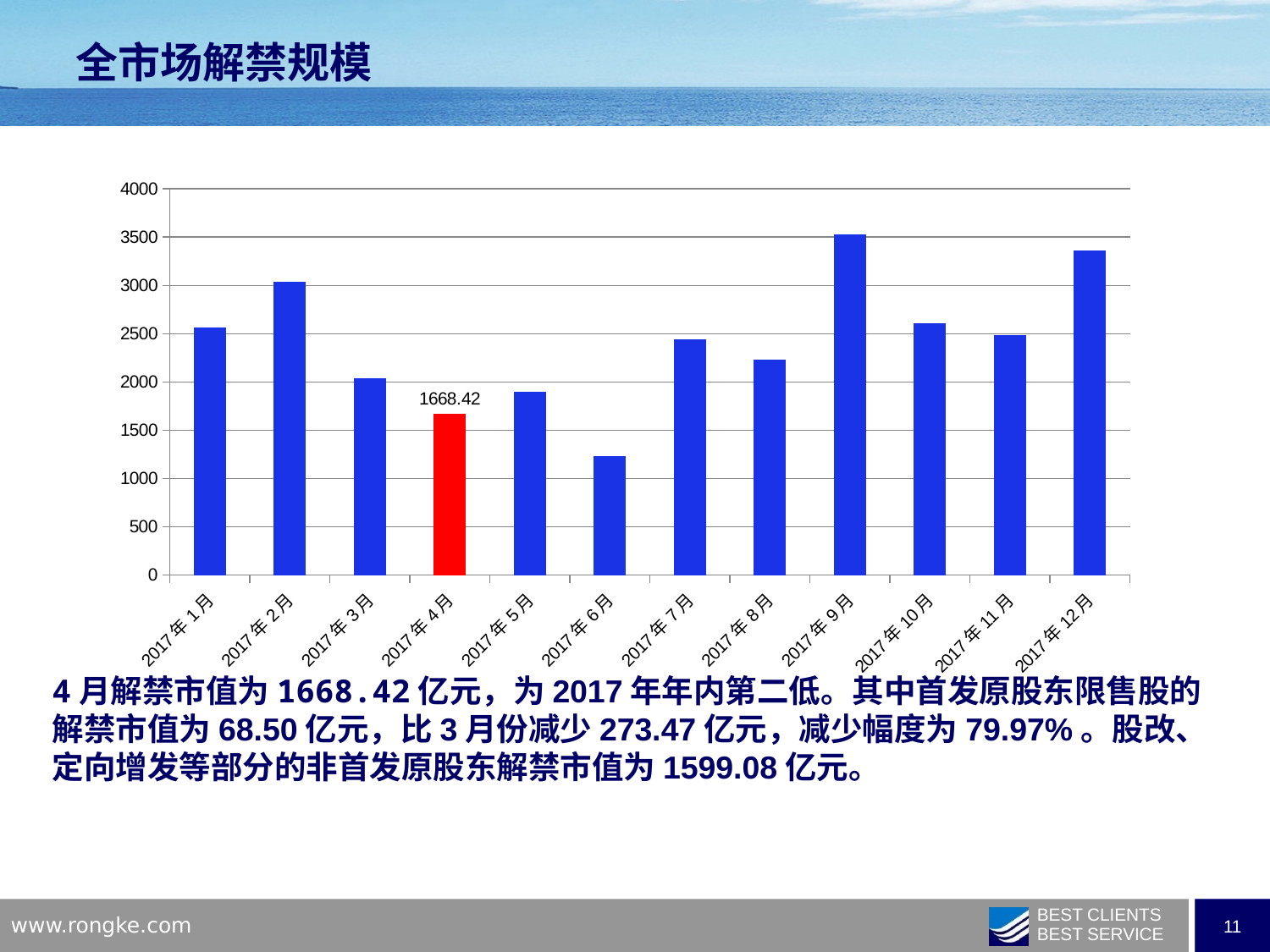

全市场解禁规模

### Chart

| Category | 全市场解禁规模 |
|---|---|
| 42736 | 2567.7 |
| 42767 | 3040.63 |
| 42795 | 2040.47 |
| 42826 | 1668.42 |
| 42856 | 1895.51 |
| 42887 | 1235.4 |
| 42917 | 2441.69 |
| 42948 | 2232.8900000000003 |
| 42979 | 3531.8300000000004 |
| 43009 | 2605.67 |
| 43040 | 2484.06 |
| 43070 | 3359.2599999999998 |
4月解禁市值为1668.42亿元，为2017年年内第二低。其中首发原股东限售股的解禁市值为68.50亿元，比3月份减少273.47亿元，减少幅度为79.97%。股改、定向增发等部分的非首发原股东解禁市值为1599.08亿元。